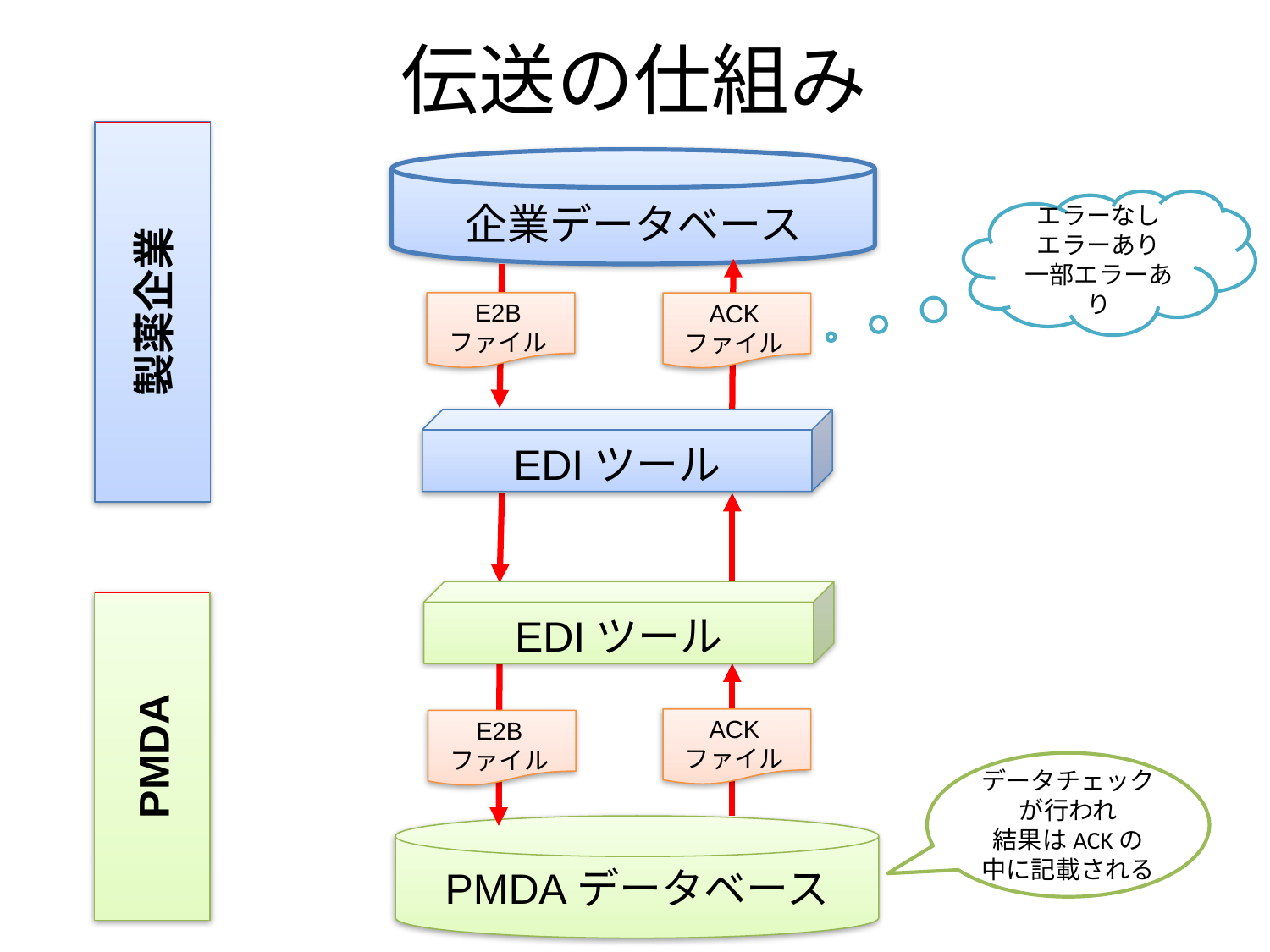

# 伝送の仕組み
製薬企業
企業データベース
エラーなし
エラーあり
一部エラーあり
E2B
ファイル

ACK
ファイル

EDIツール
EDIツール
PMDA
ACK
ファイル

E2B
ファイル

データチェックが行われ
結果はACKの中に記載される
PMDAデータベース
8